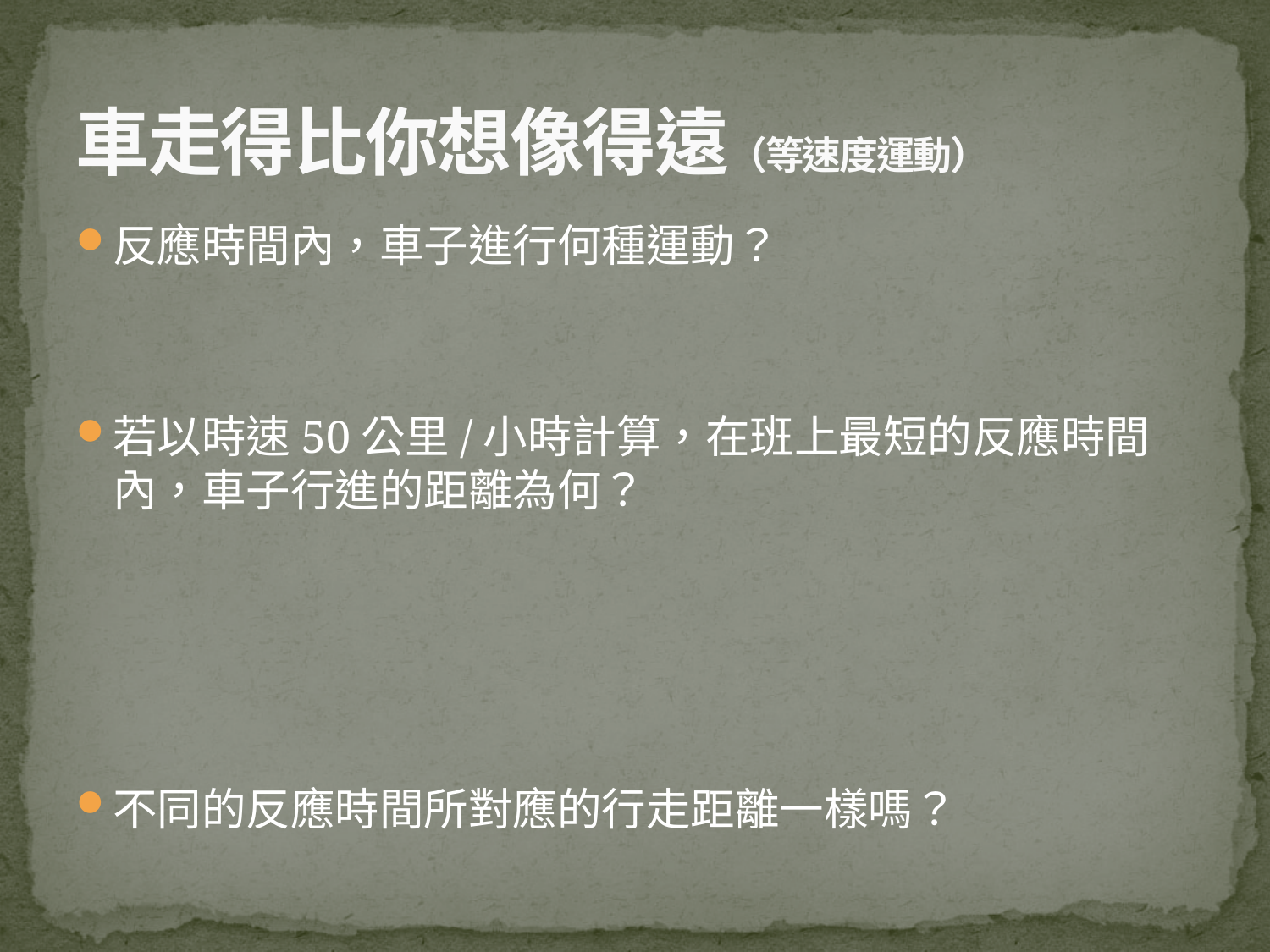

# 車走得比你想像得遠（等速度運動）
反應時間內，車子進行何種運動？

若以時速50公里/小時計算，在班上最短的反應時間內，車子行進的距離為何？

不同的反應時間所對應的行走距離一樣嗎？